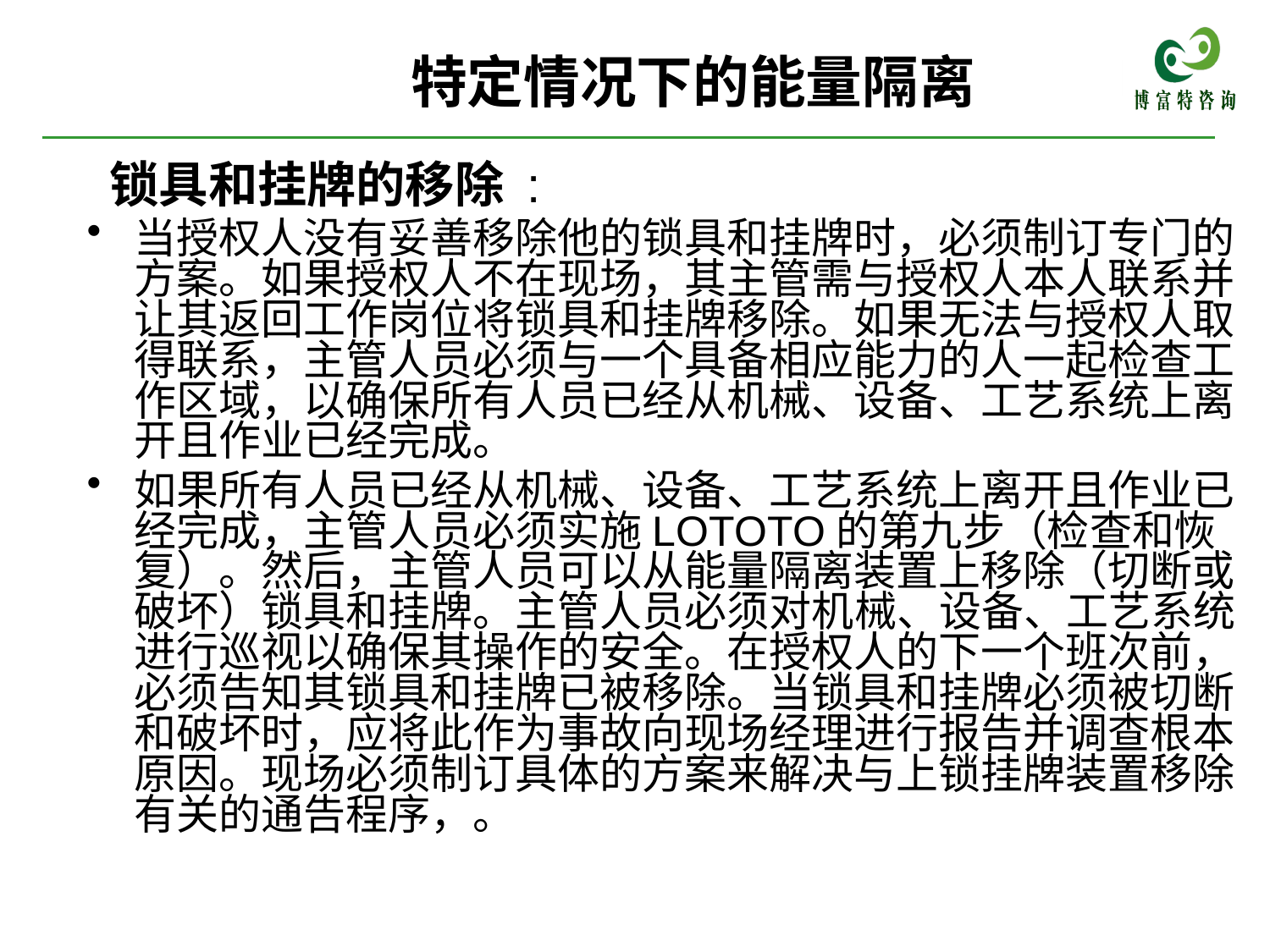

特定情况下的能量隔离
 锁具和挂牌的移除 :
当授权人没有妥善移除他的锁具和挂牌时，必须制订专门的方案。如果授权人不在现场，其主管需与授权人本人联系并让其返回工作岗位将锁具和挂牌移除。如果无法与授权人取得联系，主管人员必须与一个具备相应能力的人一起检查工作区域，以确保所有人员已经从机械、设备、工艺系统上离开且作业已经完成。
如果所有人员已经从机械、设备、工艺系统上离开且作业已经完成，主管人员必须实施LOTOTO的第九步（检查和恢复）。然后，主管人员可以从能量隔离装置上移除（切断或破坏）锁具和挂牌。主管人员必须对机械、设备、工艺系统进行巡视以确保其操作的安全。在授权人的下一个班次前，必须告知其锁具和挂牌已被移除。当锁具和挂牌必须被切断和破坏时，应将此作为事故向现场经理进行报告并调查根本原因。现场必须制订具体的方案来解决与上锁挂牌装置移除有关的通告程序，。